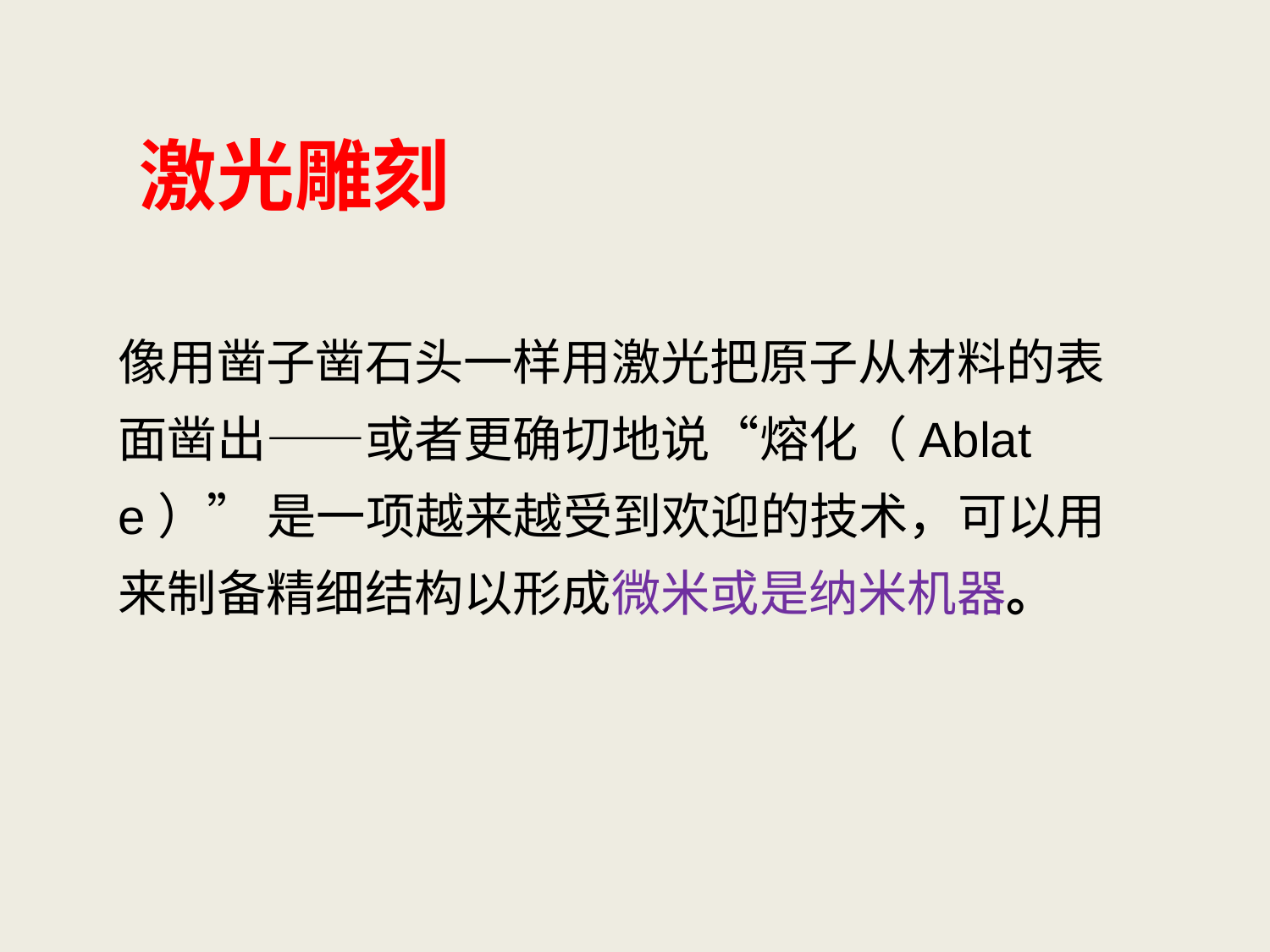

激光雕刻
像用凿子凿石头一样用激光把原子从材料的表面凿出——或者更确切地说“熔化（Ablate）” 是一项越来越受到欢迎的技术，可以用来制备精细结构以形成微米或是纳米机器。